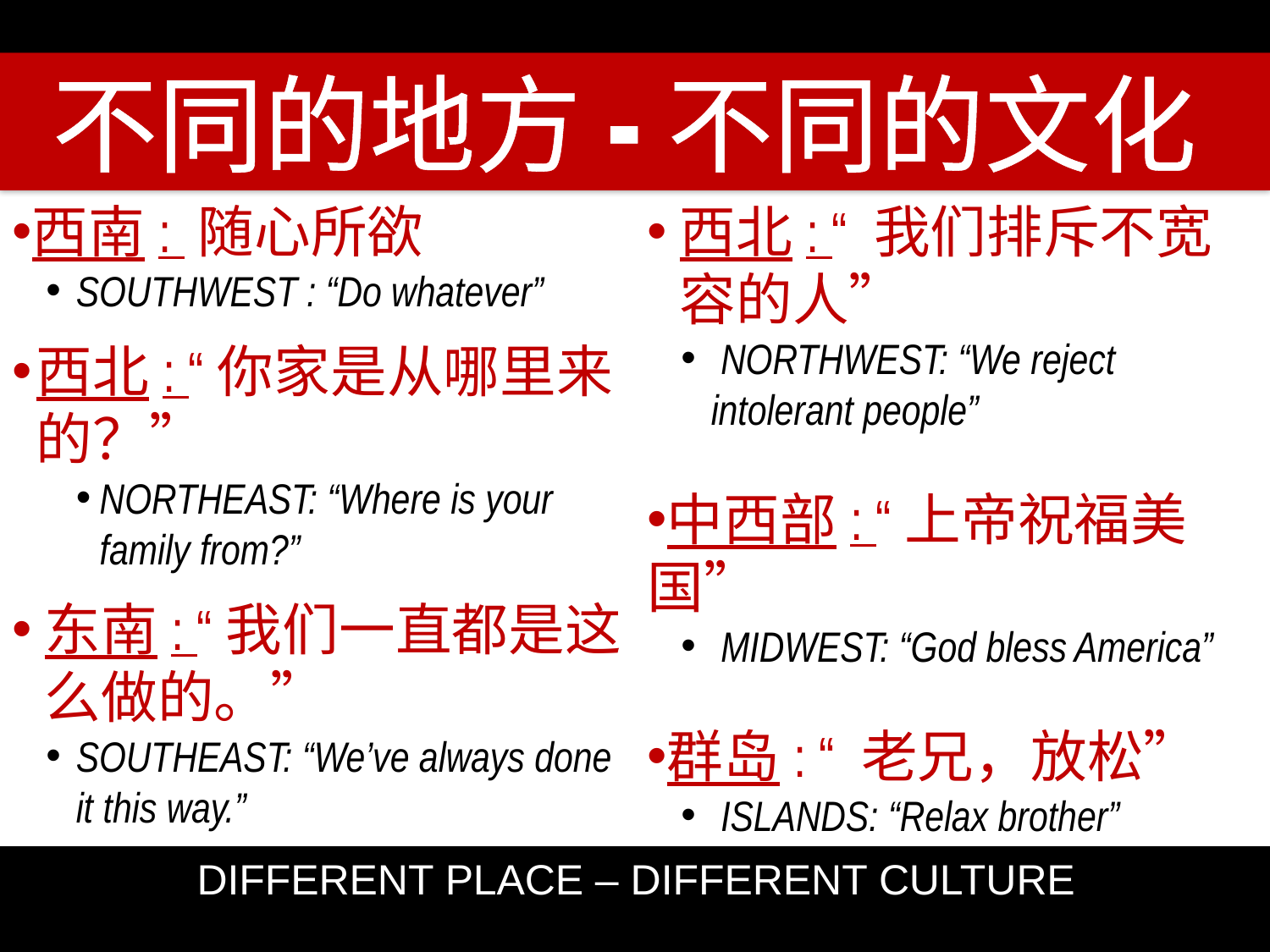

Southwest    (“Be your own person”)
Southwest    (“Be your own person”)

不同的地方-不同的文化
西南: 随心所欲
SOUTHWEST : “Do whatever”

西北: “你家是从哪里来的？”
NORTHEAST: “Where is your family from?”

东南: “我们一直都是这么做的。”
SOUTHEAST: “We’ve always done it this way.”

西北: “ 我们排斥不宽容的人”
 NORTHWEST: “We reject intolerant people”

中西部: “上帝祝福美国”
 MIDWEST: “God bless America”

群岛: “ 老兄，放松”
 ISLANDS: “Relax brother”

DIFFERENT PLACE – DIFFERENT CULTURE